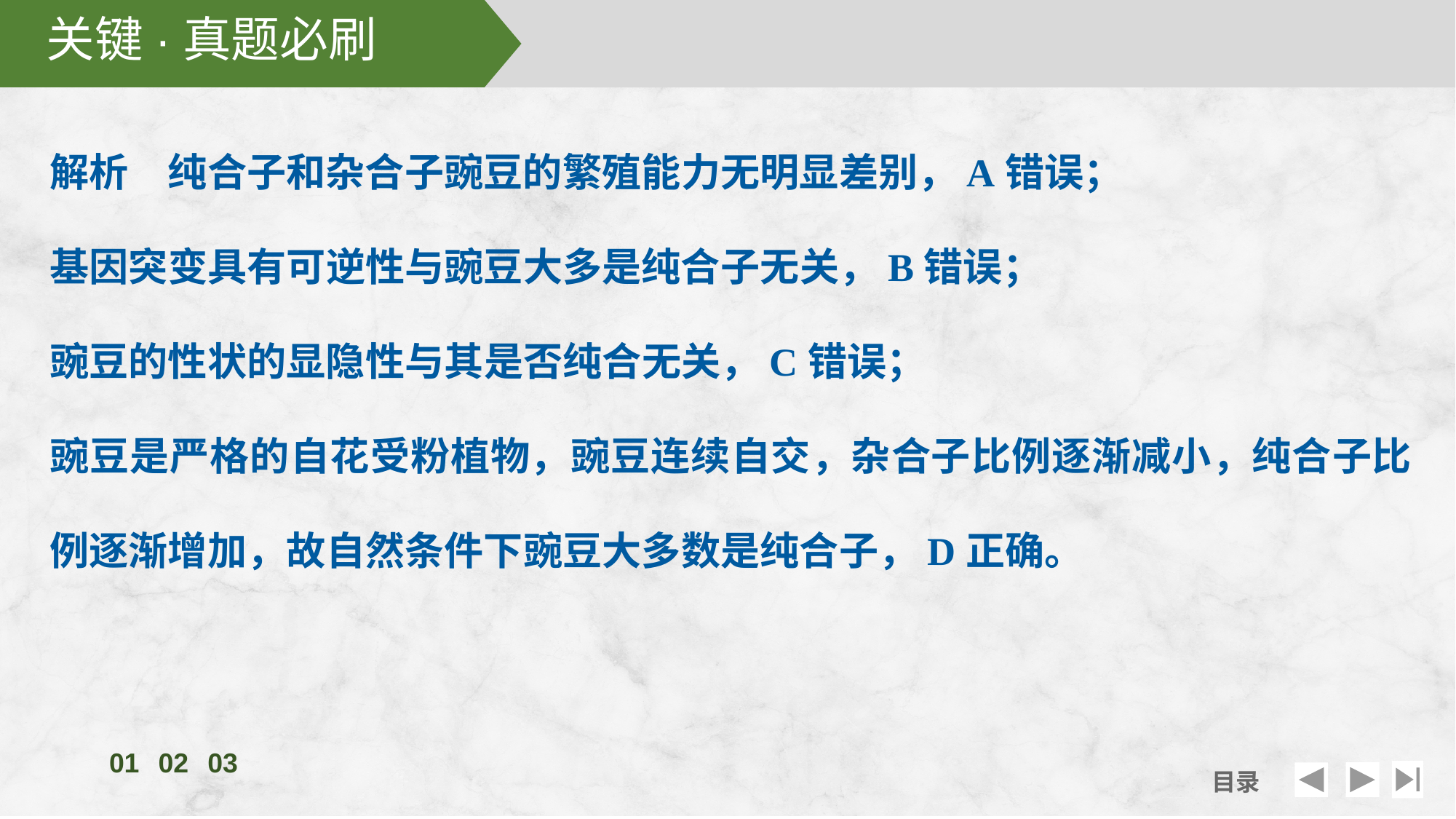

解析　纯合子和杂合子豌豆的繁殖能力无明显差别，A错误；
基因突变具有可逆性与豌豆大多是纯合子无关，B错误；
豌豆的性状的显隐性与其是否纯合无关，C错误；
豌豆是严格的自花受粉植物，豌豆连续自交，杂合子比例逐渐减小，纯合子比例逐渐增加，故自然条件下豌豆大多数是纯合子，D正确。